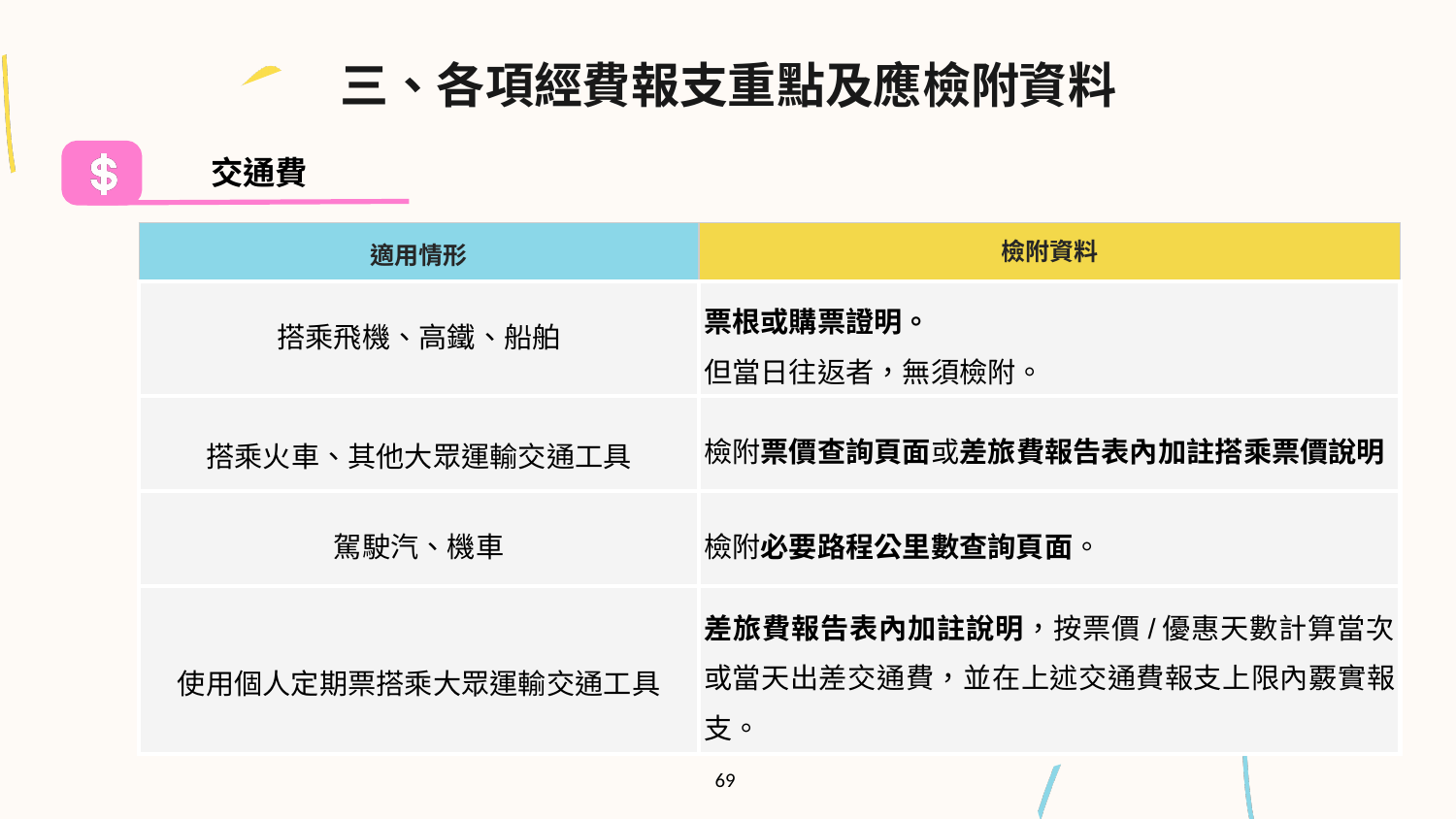

三、各項經費報支重點及應檢附資料

交通費

| 適用情形 | 檢附資料 |
| --- | --- |
| 搭乘飛機、高鐵、船舶 | 票根或購票證明。 但當日往返者，無須檢附。 |
| 搭乘火車、其他大眾運輸交通工具 | 檢附票價查詢頁面或差旅費報告表內加註搭乘票價說明 |
| 駕駛汽、機車 | 檢附必要路程公里數查詢頁面。 |
| 使用個人定期票搭乘大眾運輸交通工具 | 差旅費報告表內加註說明，按票價/優惠天數計算當次或當天出差交通費，並在上述交通費報支上限內覈實報支。 |

69